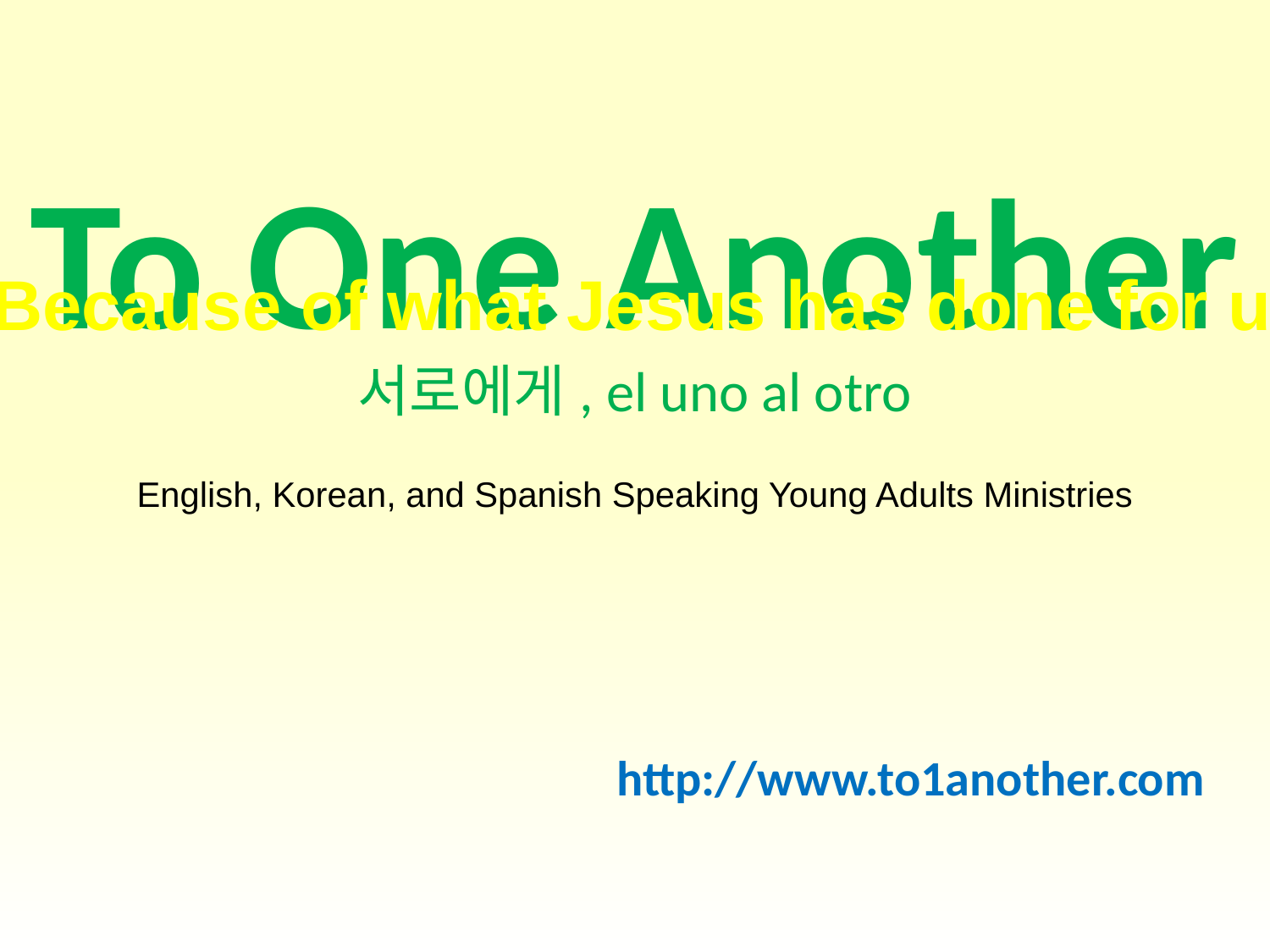

To One Another
Because of what Jesus has done for us
서로에게, el uno al otro
English, Korean, and Spanish Speaking Young Adults Ministries
http://www.to1another.com